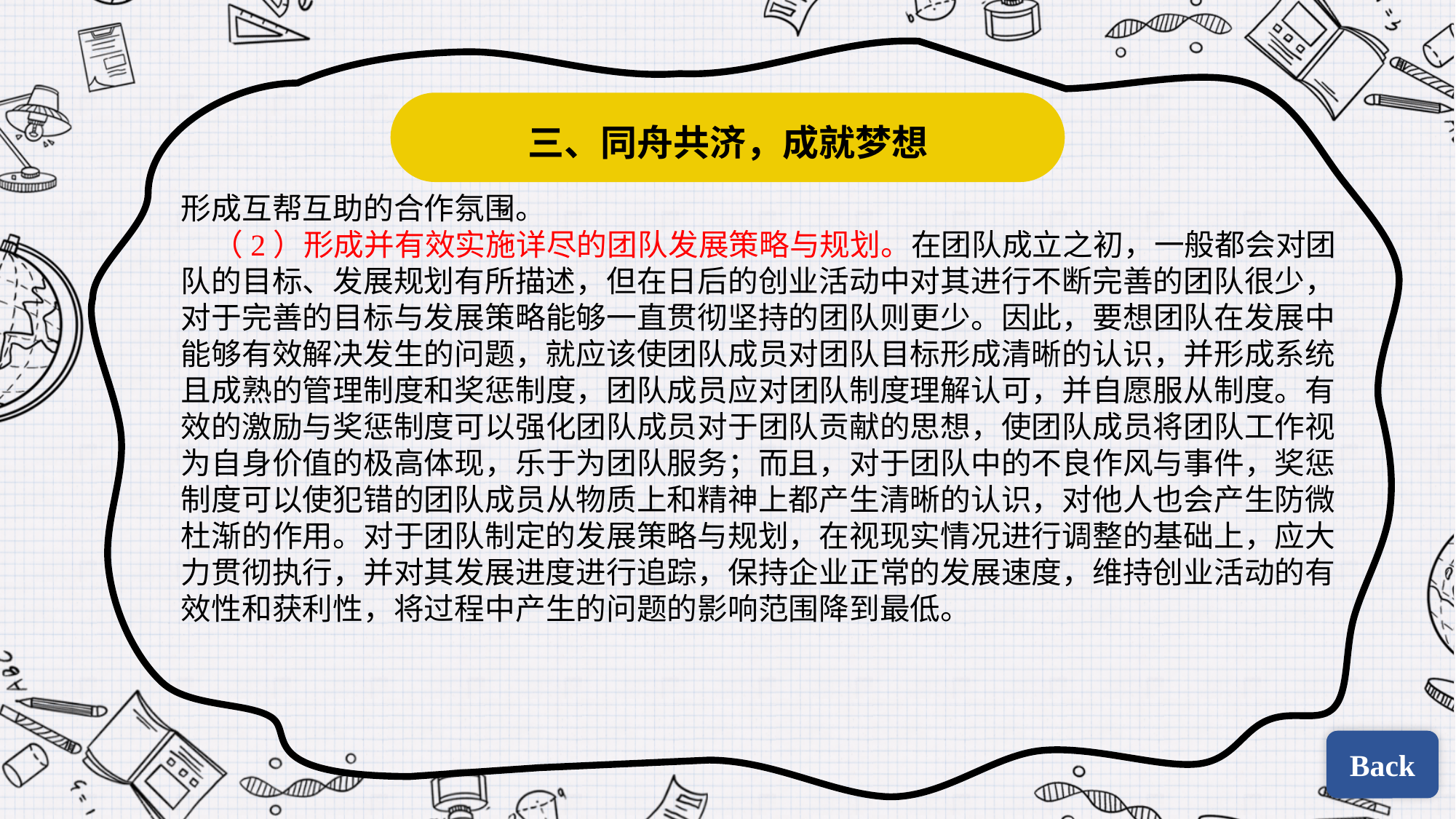

三、同舟共济，成就梦想
形成互帮互助的合作氛围。
（2）形成并有效实施详尽的团队发展策略与规划。在团队成立之初，一般都会对团队的目标、发展规划有所描述，但在日后的创业活动中对其进行不断完善的团队很少，对于完善的目标与发展策略能够一直贯彻坚持的团队则更少。因此，要想团队在发展中能够有效解决发生的问题，就应该使团队成员对团队目标形成清晰的认识，并形成系统且成熟的管理制度和奖惩制度，团队成员应对团队制度理解认可，并自愿服从制度。有效的激励与奖惩制度可以强化团队成员对于团队贡献的思想，使团队成员将团队工作视为自身价值的极高体现，乐于为团队服务；而且，对于团队中的不良作风与事件，奖惩制度可以使犯错的团队成员从物质上和精神上都产生清晰的认识，对他人也会产生防微杜渐的作用。对于团队制定的发展策略与规划，在视现实情况进行调整的基础上，应大力贯彻执行，并对其发展进度进行追踪，保持企业正常的发展速度，维持创业活动的有效性和获利性，将过程中产生的问题的影响范围降到最低。

Back